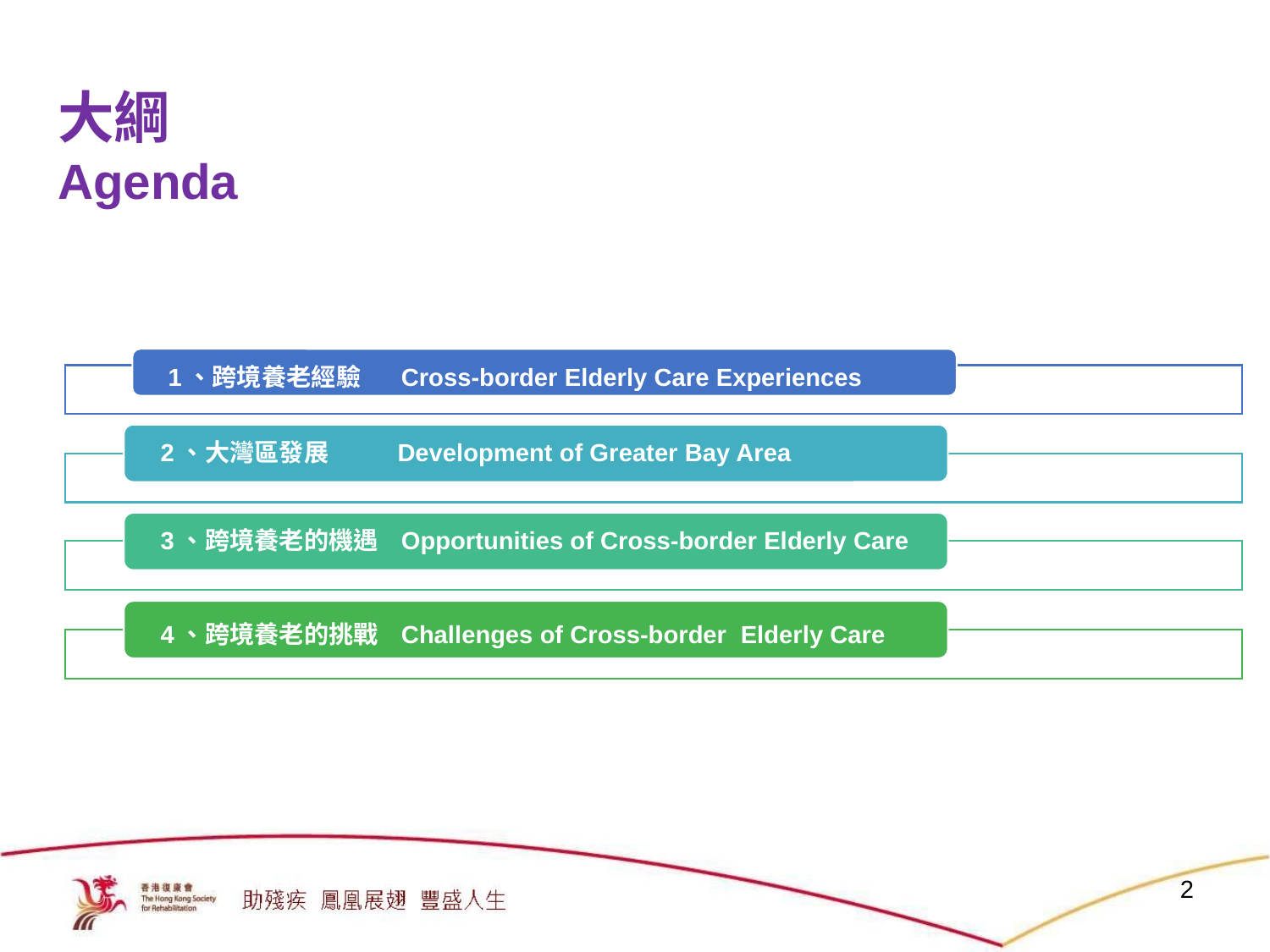

# 大綱 Agenda

1、跨境養老經驗      Cross-border Elderly Care Experiences
2、大灣區發展           Development of Greater Bay Area
3、跨境養老的機遇   Opportunities of Cross-border Elderly Care

4、跨境養老的挑戰   Challenges of Cross-border  Elderly Care
2